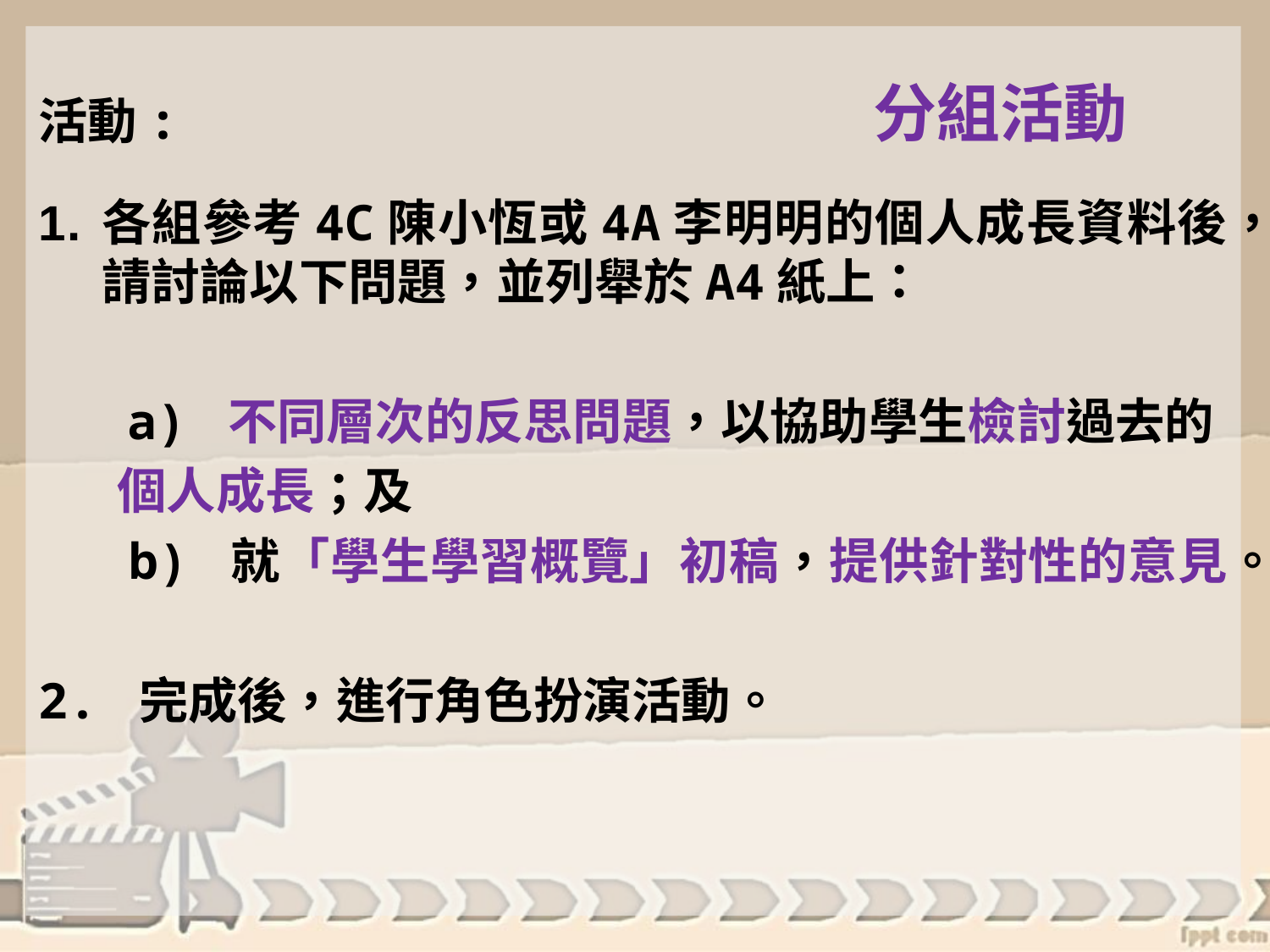

活動:

各組參考4C陳小恆或4A李明明的個人成長資料後，請討論以下問題，並列舉於A4紙上：

   a) 不同層次的反思問題，以協助學生檢討過去的
      個人成長；及
   b) 就「學生學習概覽」初稿，提供針對性的意見。

2. 完成後，進行角色扮演活動。

# 分組活動